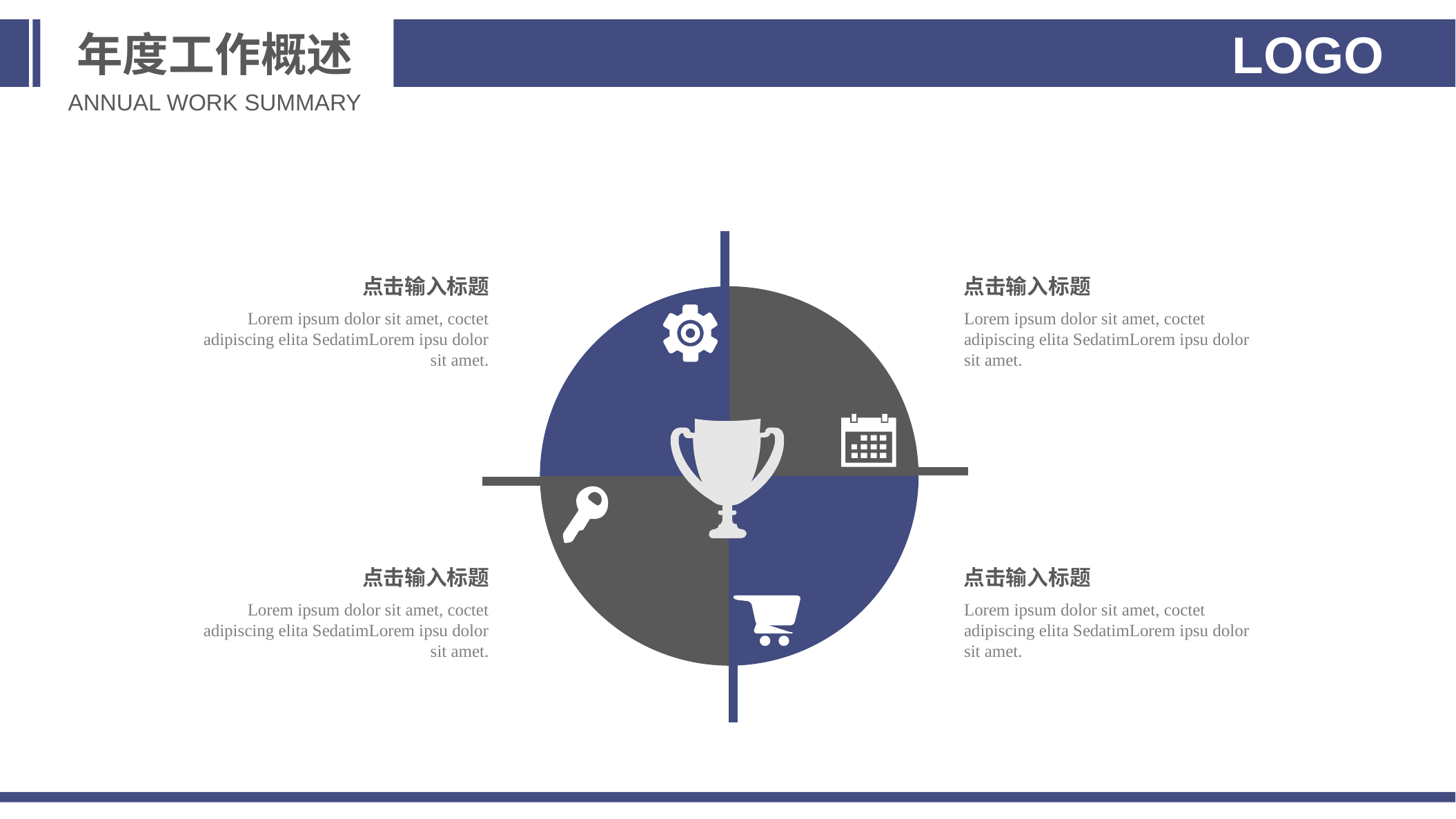

年度工作概述
LOGO
ANNUAL WORK SUMMARY

点击输入标题
Lorem ipsum dolor sit amet, coctet adipiscing elita SedatimLorem ipsu dolor sit amet.
点击输入标题
Lorem ipsum dolor sit amet, coctet adipiscing elita SedatimLorem ipsu dolor sit amet.

点击输入标题
Lorem ipsum dolor sit amet, coctet adipiscing elita SedatimLorem ipsu dolor sit amet.
点击输入标题
Lorem ipsum dolor sit amet, coctet adipiscing elita SedatimLorem ipsu dolor sit amet.